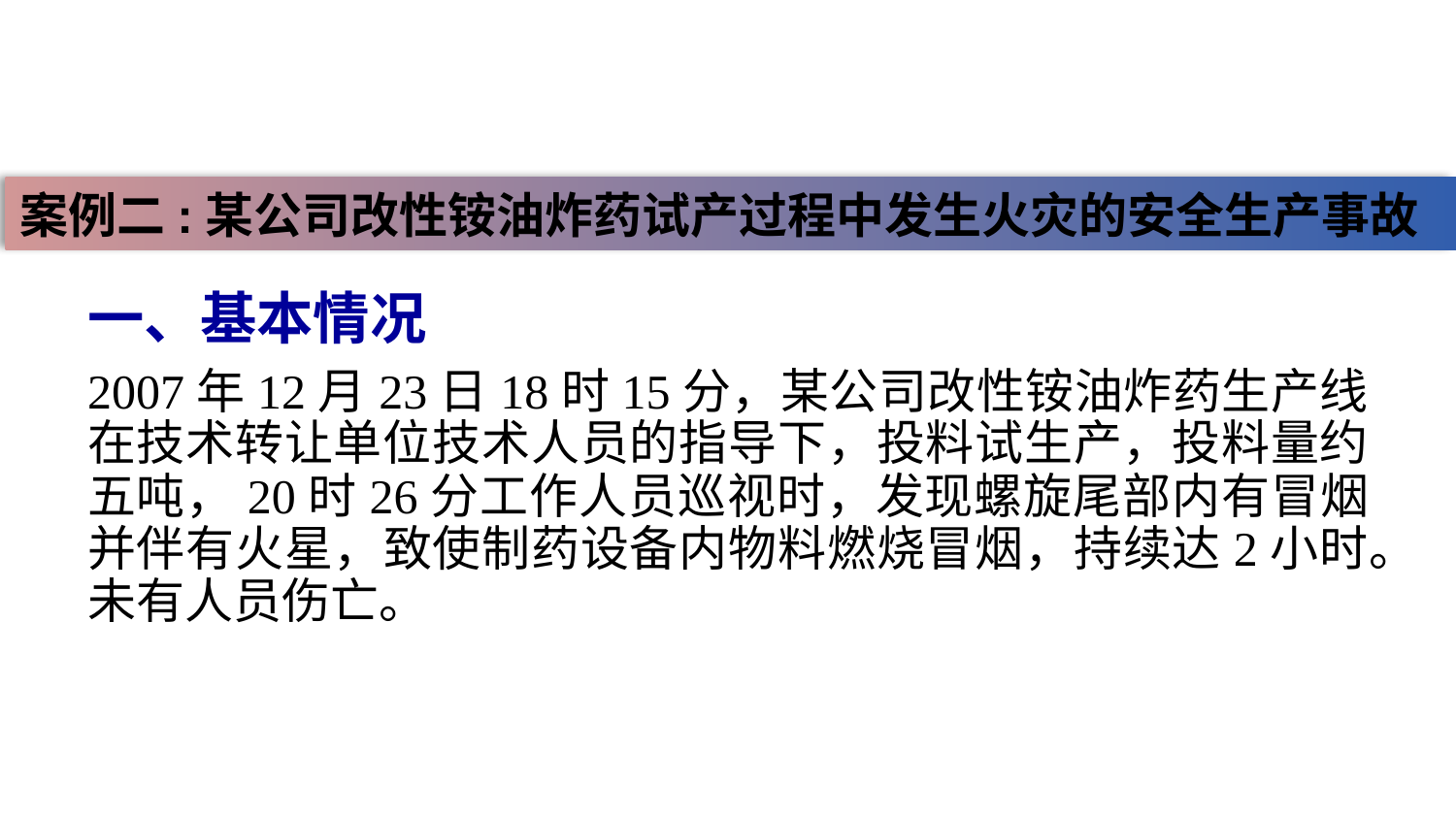

案例二:某公司改性铵油炸药试产过程中发生火灾的安全生产事故
一、基本情况
2007年12月23日18时15分，某公司改性铵油炸药生产线在技术转让单位技术人员的指导下，投料试生产，投料量约五吨，20时26分工作人员巡视时，发现螺旋尾部内有冒烟并伴有火星，致使制药设备内物料燃烧冒烟，持续达2小时。未有人员伤亡。